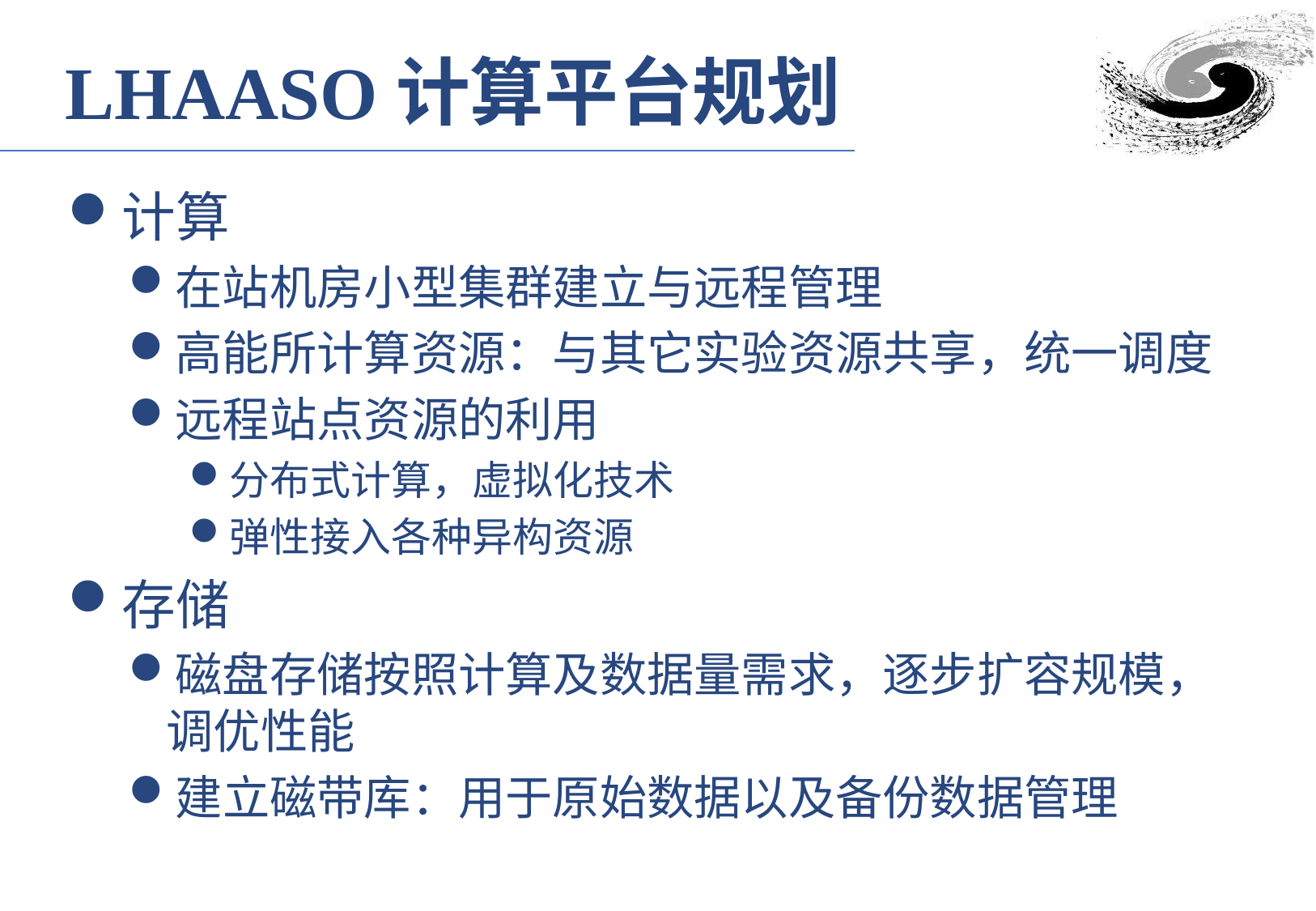

LHAASO计算平台规划
计算
在站机房小型集群建立与远程管理
高能所计算资源：与其它实验资源共享，统一调度
远程站点资源的利用
分布式计算，虚拟化技术
弹性接入各种异构资源
存储
磁盘存储按照计算及数据量需求，逐步扩容规模，调优性能
建立磁带库：用于原始数据以及备份数据管理